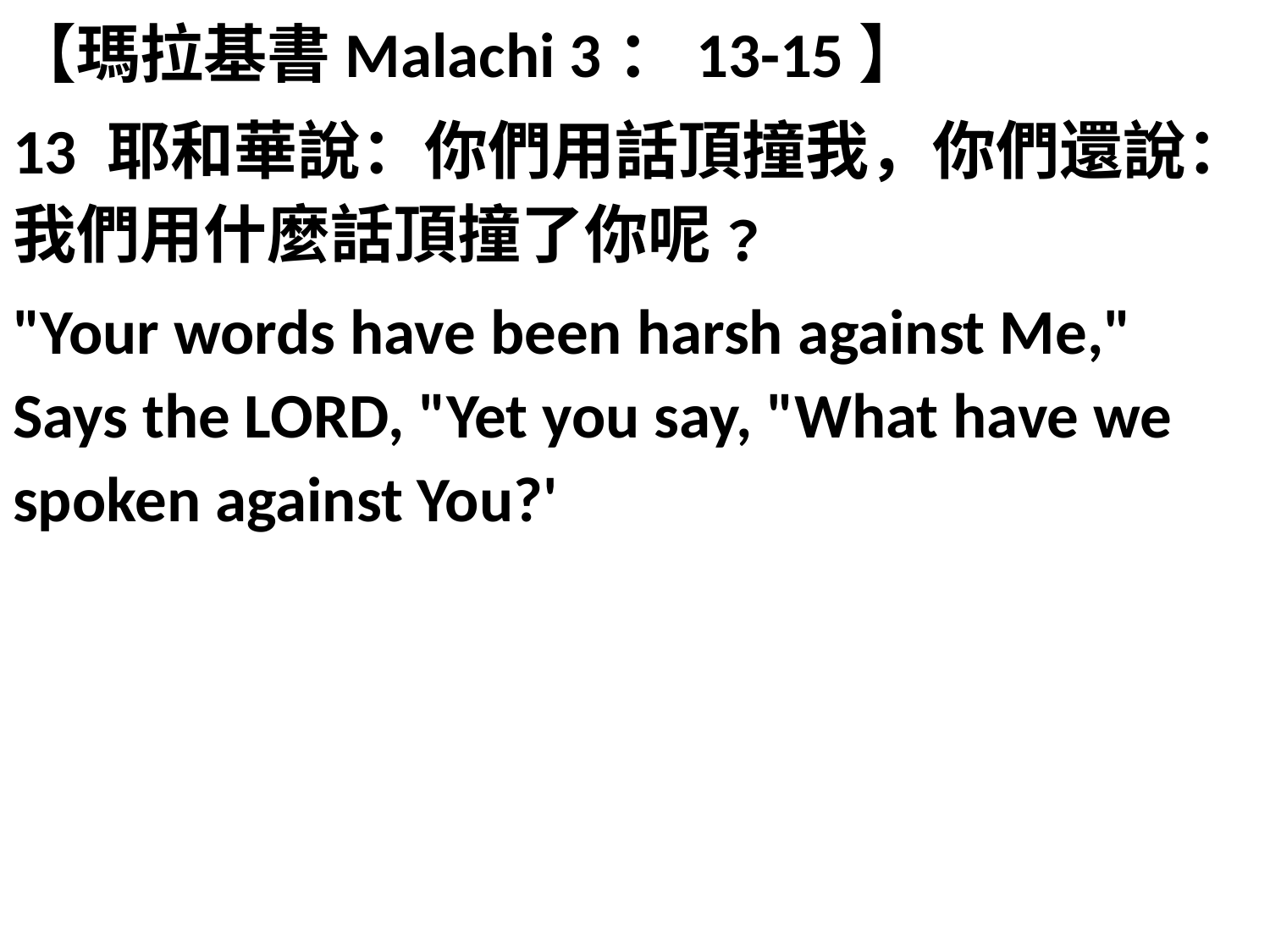

【瑪拉基書Malachi 3：13-15】
13 耶和華說：你們用話頂撞我，你們還說：我們用什麼話頂撞了你呢﹖
"Your words have been harsh against Me," Says the LORD, "Yet you say, "What have we spoken against You?'